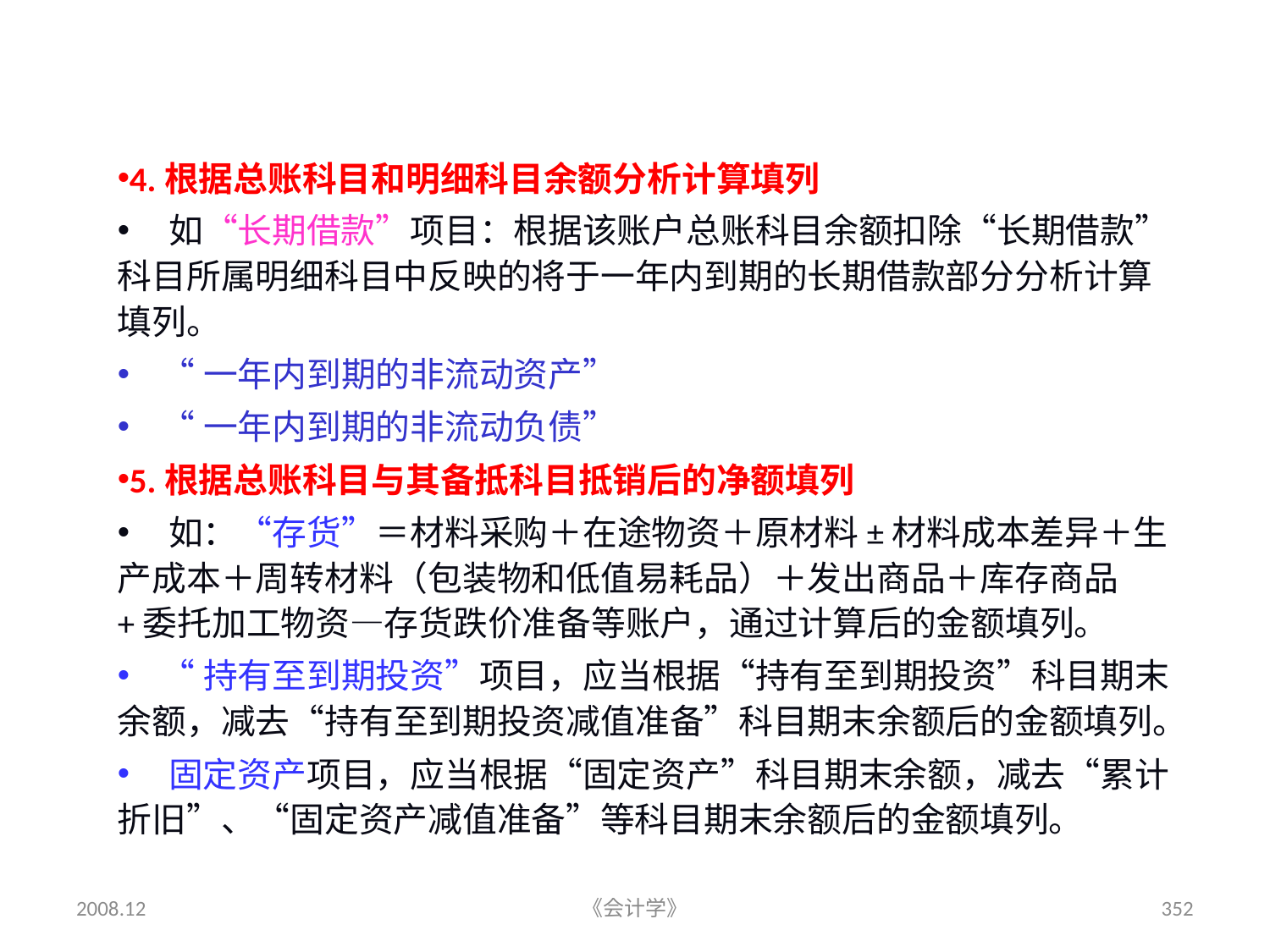

#
4.根据总账科目和明细科目余额分析计算填列
    如“长期借款”项目：根据该账户总账科目余额扣除“长期借款”科目所属明细科目中反映的将于一年内到期的长期借款部分分析计算填列。
    “一年内到期的非流动资产”
    “一年内到期的非流动负债”
5.根据总账科目与其备抵科目抵销后的净额填列
    如：“存货”＝材料采购＋在途物资＋原材料±材料成本差异＋生产成本＋周转材料（包装物和低值易耗品）＋发出商品＋库存商品+委托加工物资—存货跌价准备等账户，通过计算后的金额填列。
    “持有至到期投资”项目，应当根据“持有至到期投资”科目期末余额，减去“持有至到期投资减值准备”科目期末余额后的金额填列。
    固定资产项目，应当根据“固定资产”科目期末余额，减去“累计折旧”、“固定资产减值准备”等科目期末余额后的金额填列。
2008.12
《会计学》
352